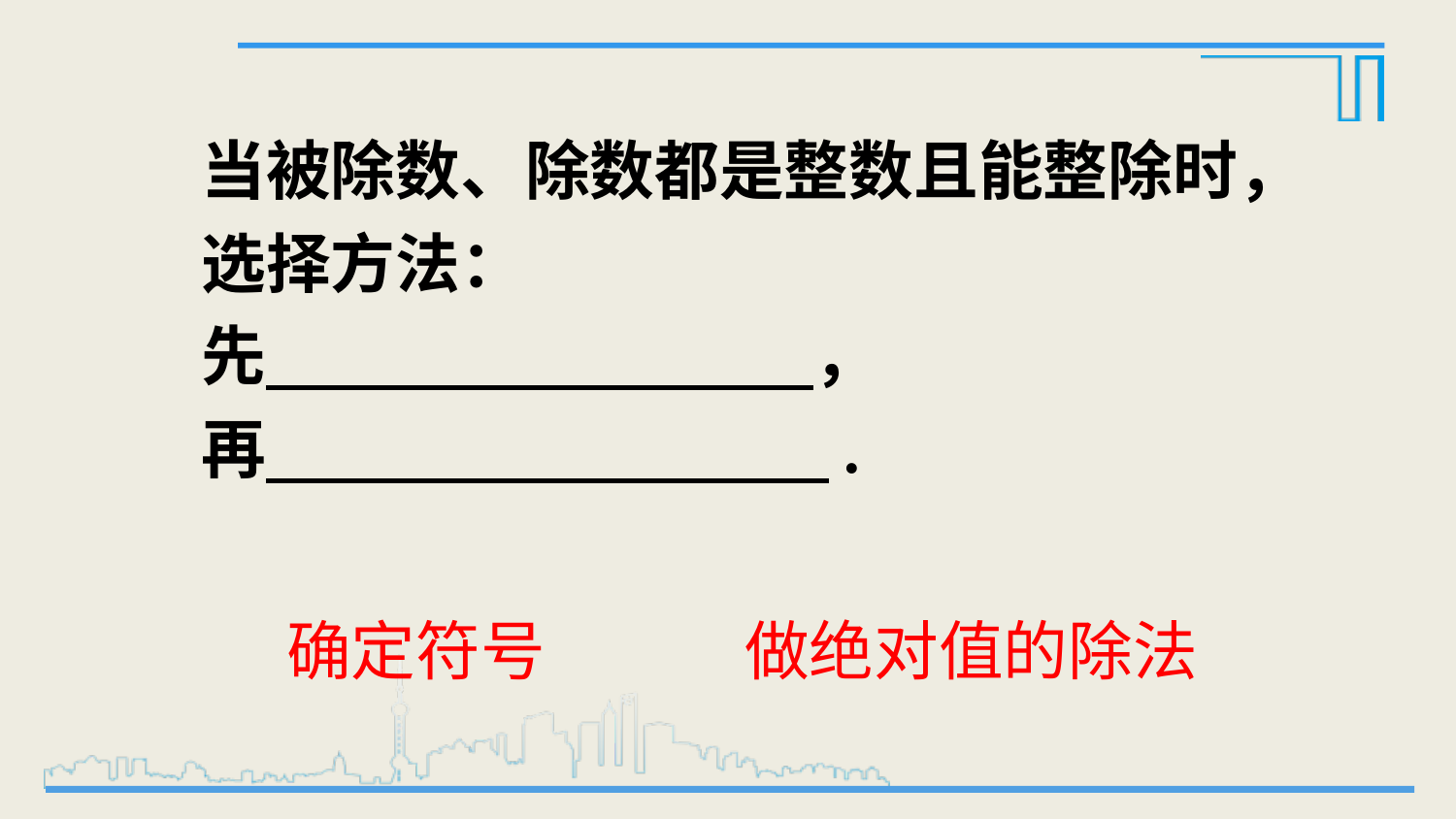

当被除数、除数都是整数且能整除时，选择方法：
先                                     ，
再                                      .
确定符号
做绝对值的除法